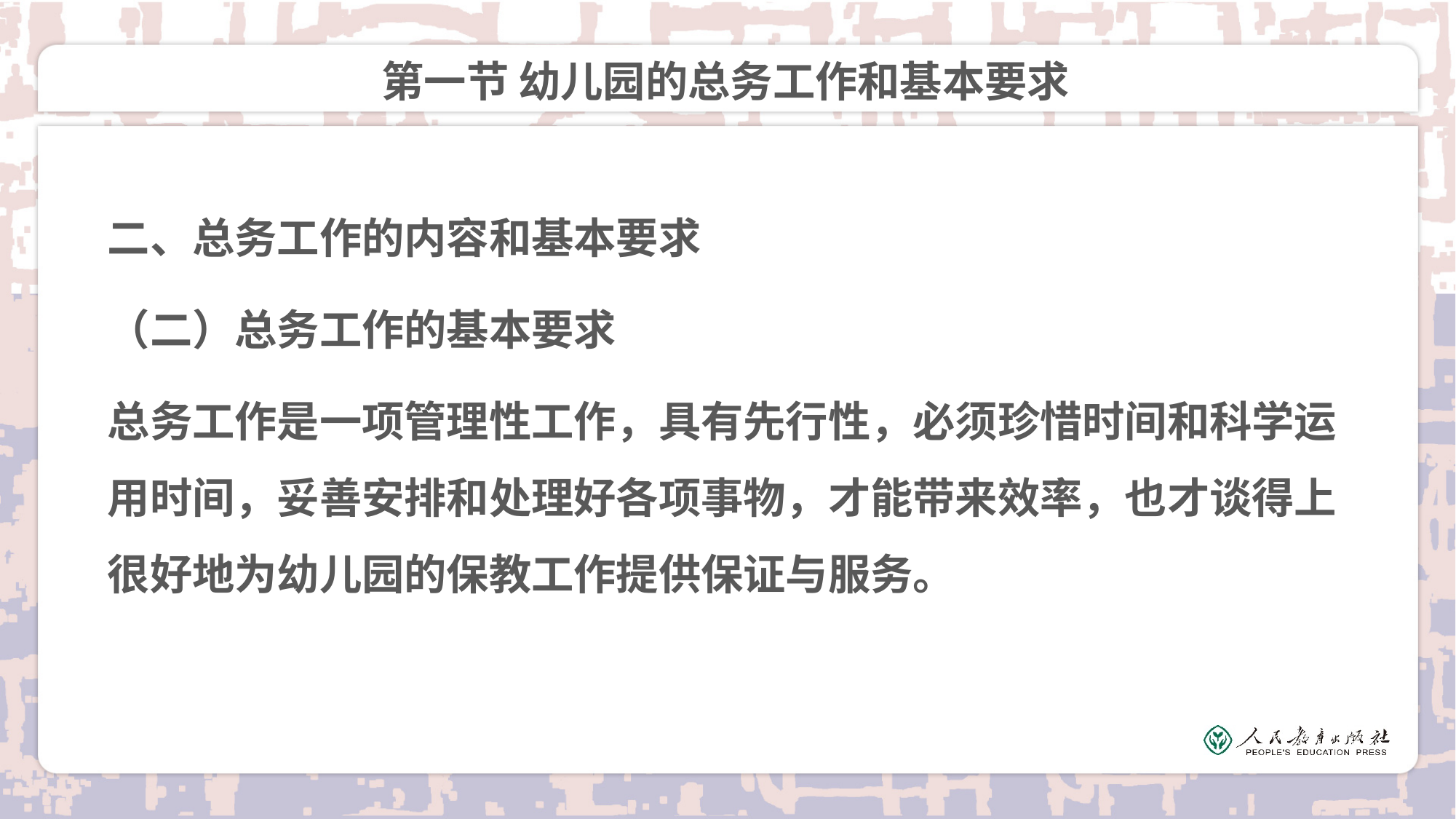

# 第一节 幼儿园的总务工作和基本要求
二、总务工作的内容和基本要求
（二）总务工作的基本要求
总务工作是一项管理性工作，具有先行性，必须珍惜时间和科学运用时间，妥善安排和处理好各项事物，才能带来效率，也才谈得上很好地为幼儿园的保教工作提供保证与服务。